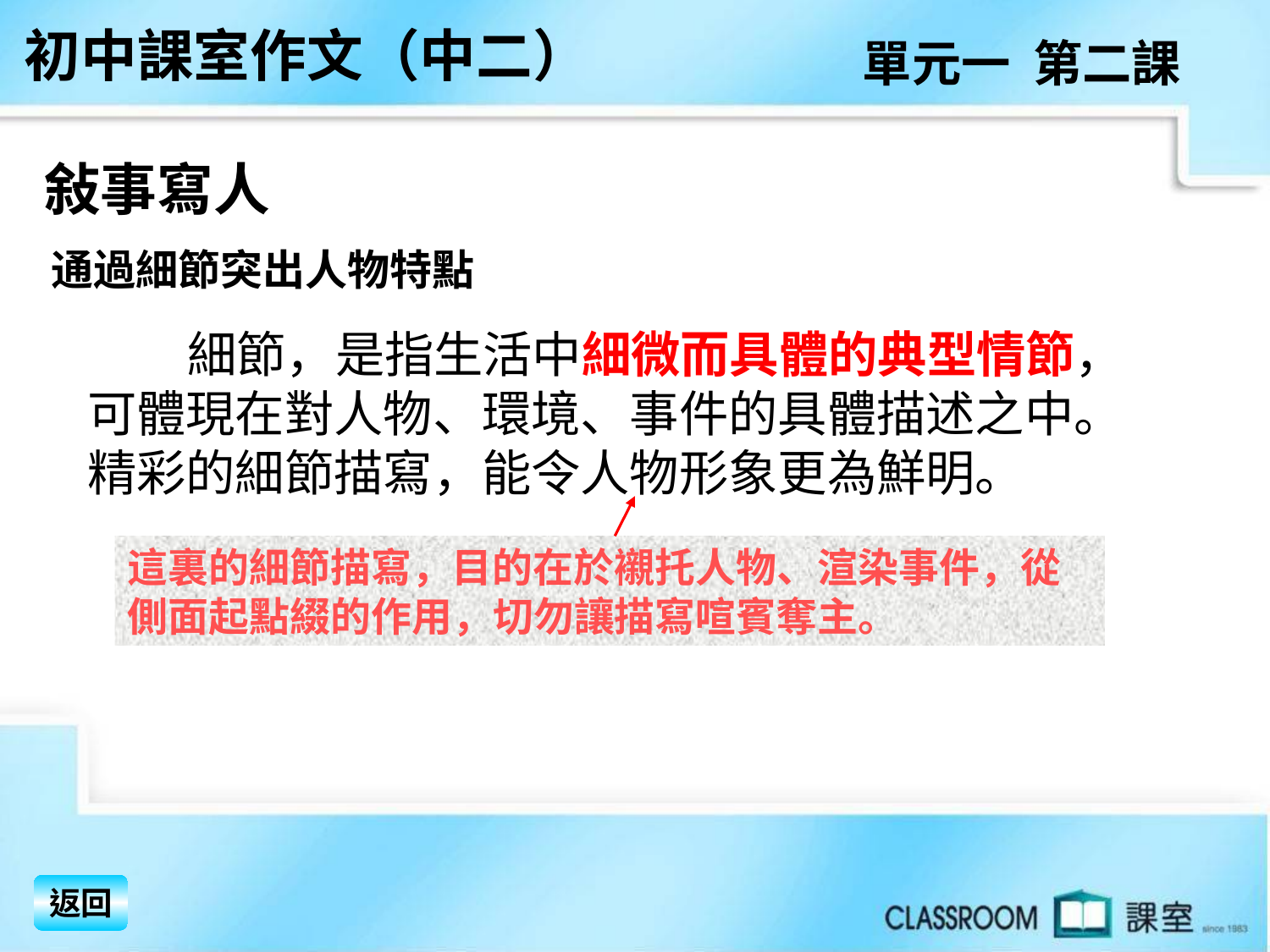

初中課室作文（中二）
單元一  第二課
敍事寫人
  通過細節突出人物特點

        細節，是指生活中細微而具體的典型情節，可體現在對人物、環境、事件的具體描述之中。精彩的細節描寫，能令人物形象更為鮮明。

這裏的細節描寫，目的在於襯托人物、渲染事件，從側面起點綴的作用，切勿讓描寫喧賓奪主。
返回